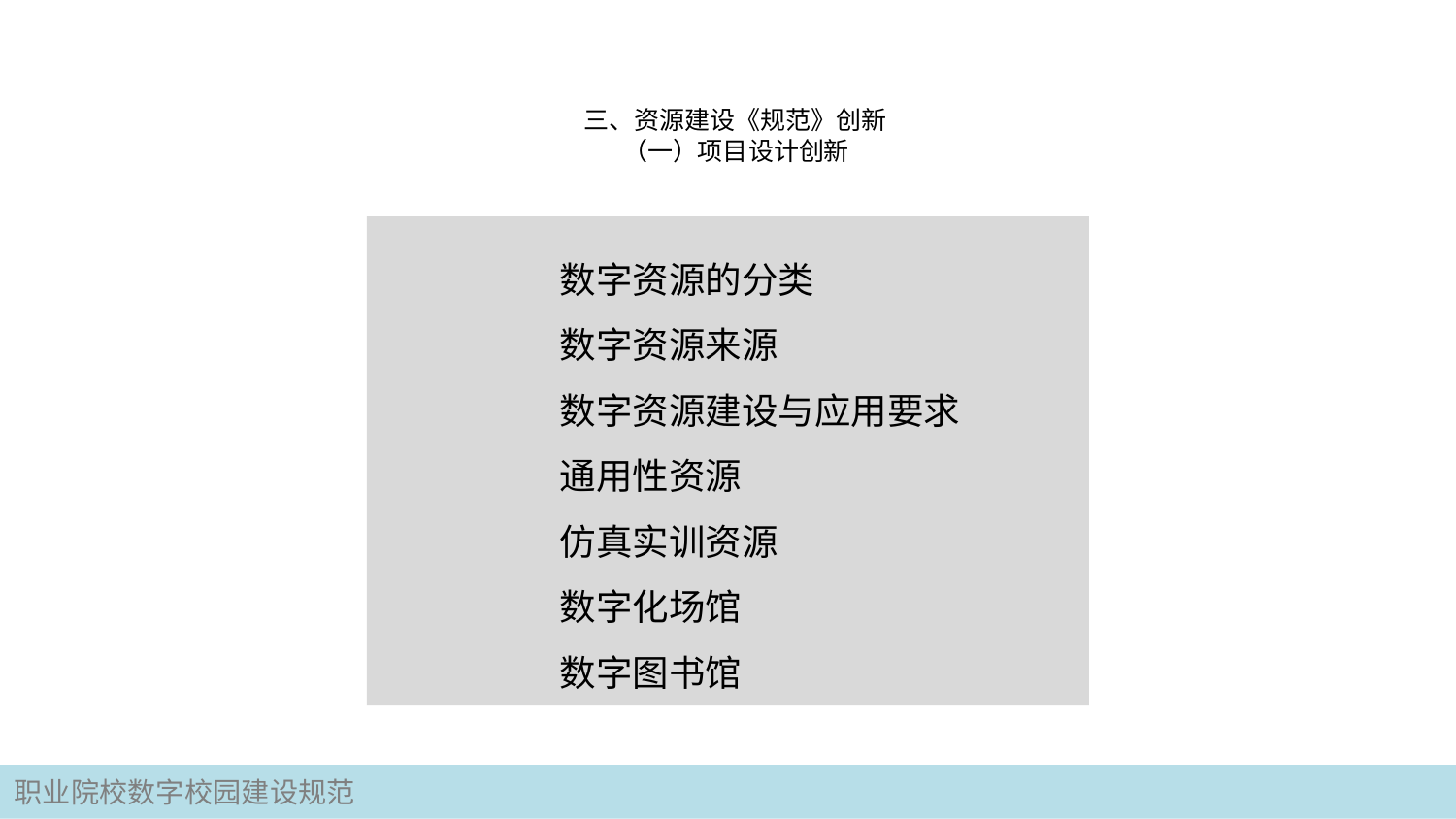

# 三、资源建设《规范》创新 （一）项目设计创新

数字资源的分类
数字资源来源
数字资源建设与应用要求
通用性资源
仿真实训资源
数字化场馆
数字图书馆
职业院校数字校园建设规范